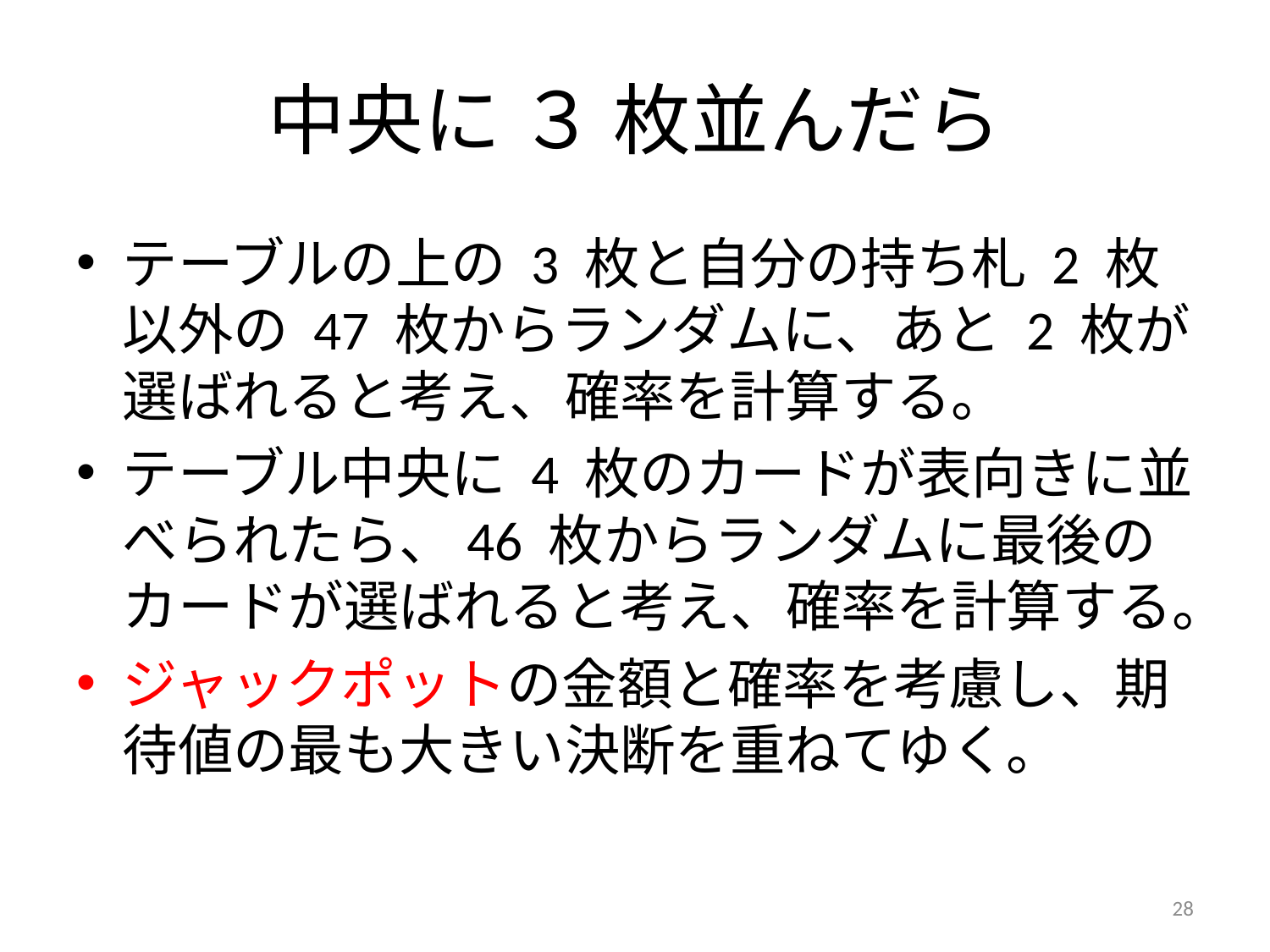

# 中央に ３ 枚並んだら
テーブルの上の 3 枚と自分の持ち札 2 枚以外の 47 枚からランダムに、あと 2 枚が選ばれると考え、確率を計算する。
テーブル中央に 4 枚のカードが表向きに並べられたら、46 枚からランダムに最後のカードが選ばれると考え、確率を計算する。
ジャックポットの金額と確率を考慮し、期待値の最も大きい決断を重ねてゆく。
28